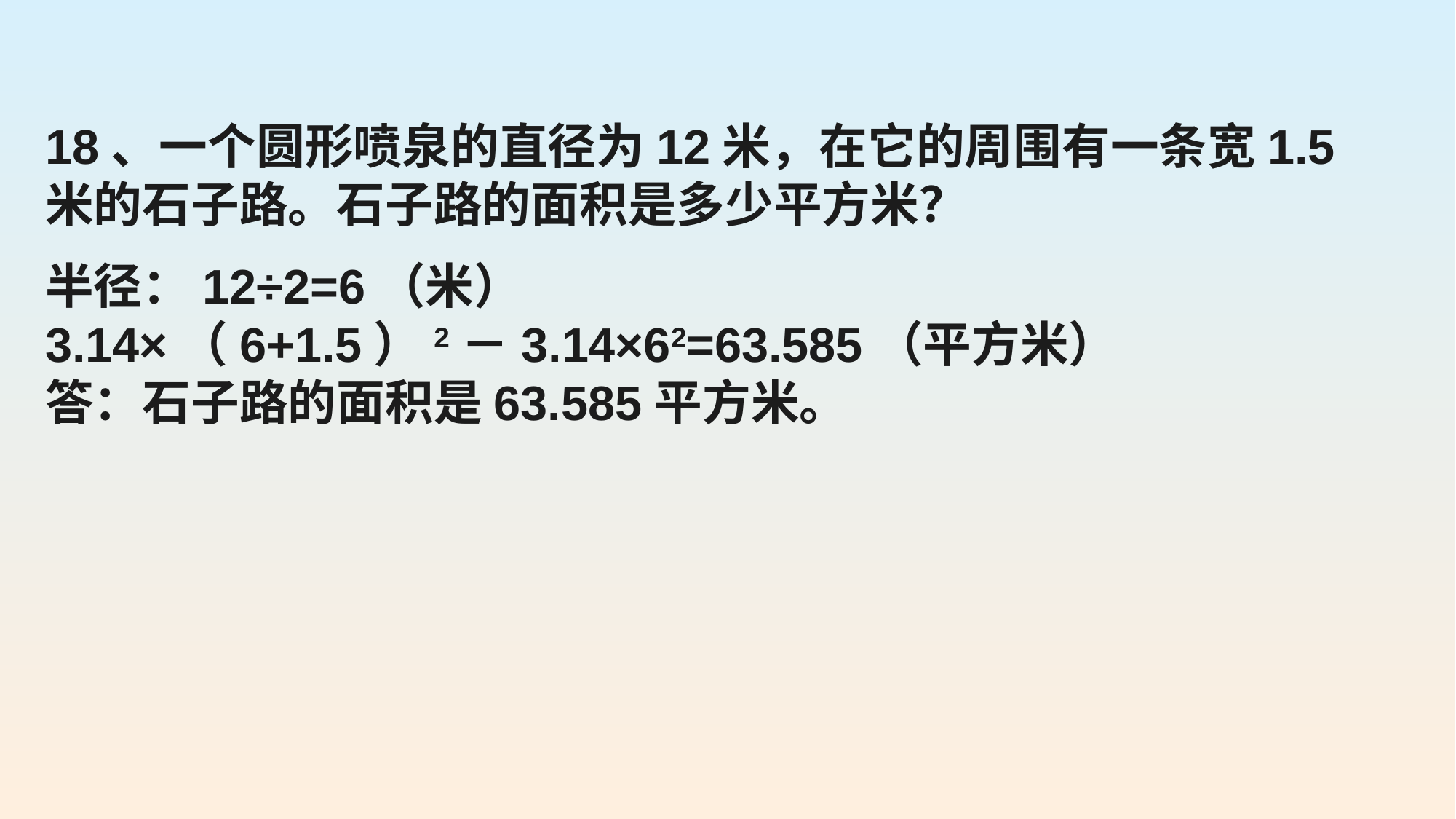

18、一个圆形喷泉的直径为12米，在它的周围有一条宽1.5米的石子路。石子路的面积是多少平方米？
半径：12÷2=6（米）
3.14×（6+1.5）2－3.14×62=63.585（平方米）
答：石子路的面积是63.585平方米。